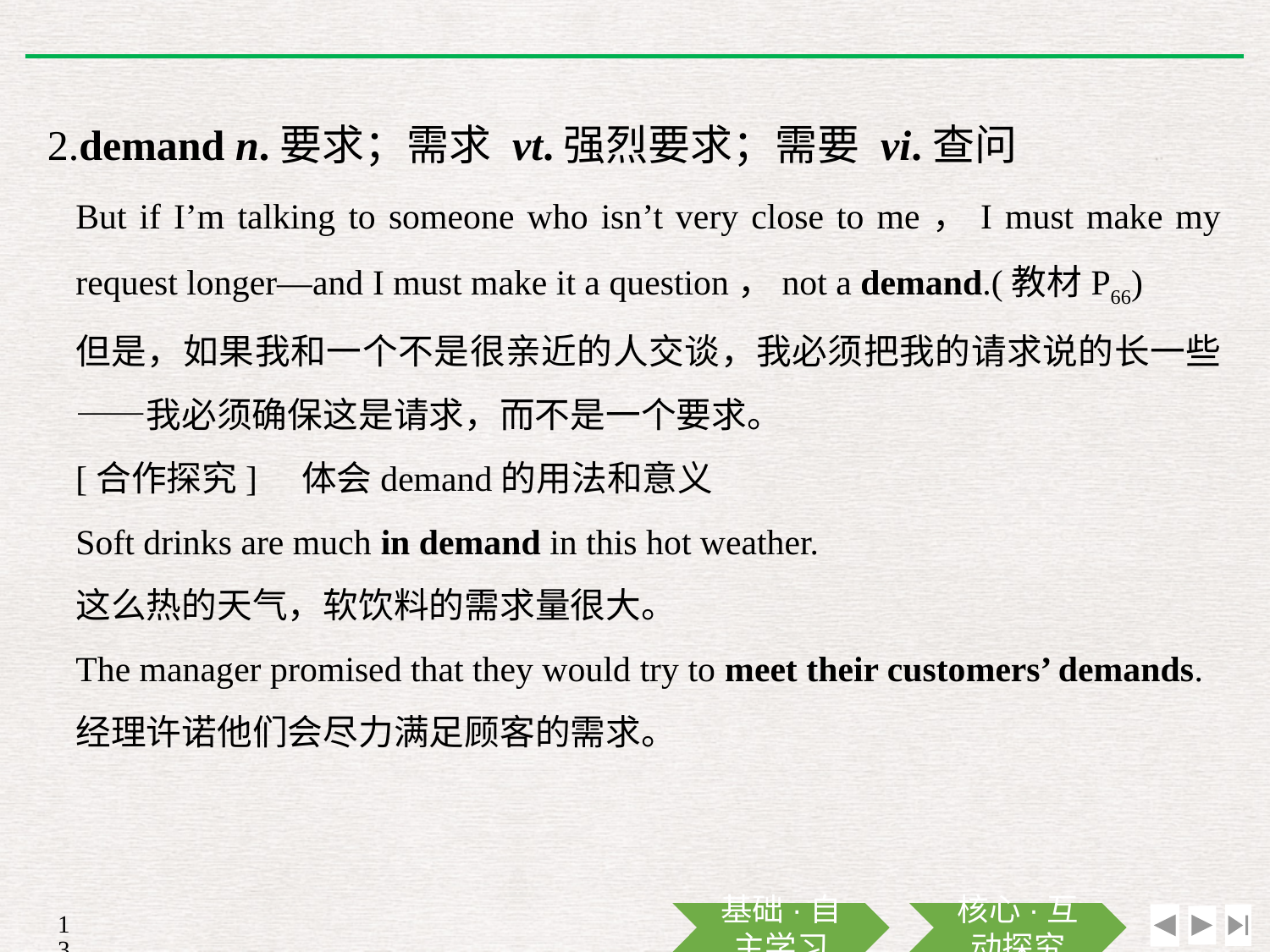

2.demand n.要求；需求 vt.强烈要求；需要 vi.查问
But if I’m talking to someone who isn’t very close to me，I must make my request longer—and I must make it a question，not a demand.(教材P66)
但是，如果我和一个不是很亲近的人交谈，我必须把我的请求说的长一些——我必须确保这是请求，而不是一个要求。
[合作探究]　体会demand的用法和意义
Soft drinks are much in demand in this hot weather.
这么热的天气，软饮料的需求量很大。
The manager promised that they would try to meet their customers’ demands.
经理许诺他们会尽力满足顾客的需求。